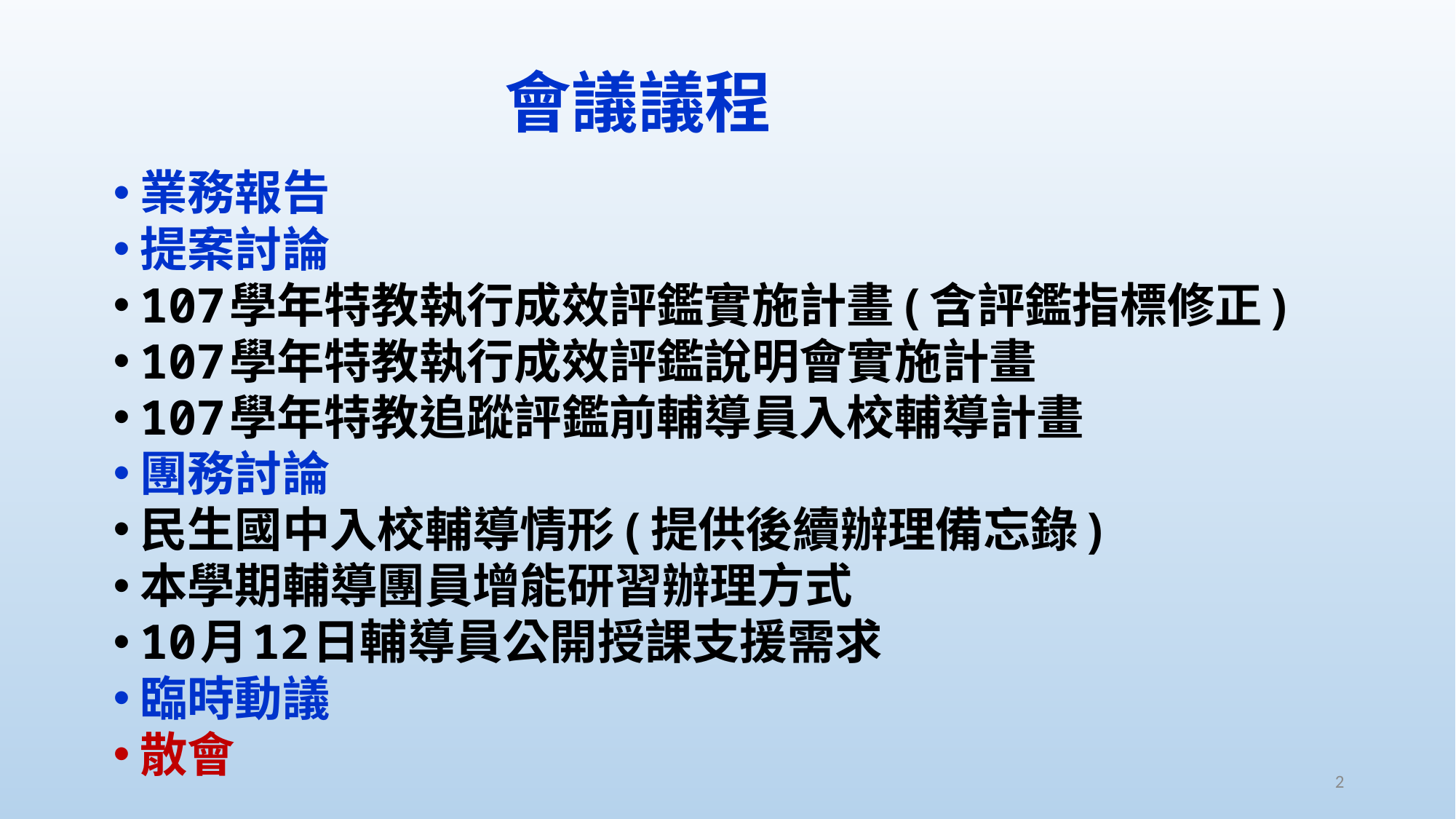

# 會議議程
業務報告
提案討論
107學年特教執行成效評鑑實施計畫(含評鑑指標修正)
107學年特教執行成效評鑑說明會實施計畫
107學年特教追蹤評鑑前輔導員入校輔導計畫
團務討論
民生國中入校輔導情形(提供後續辦理備忘錄)
本學期輔導團員增能研習辦理方式
10月12日輔導員公開授課支援需求
臨時動議
散會

2